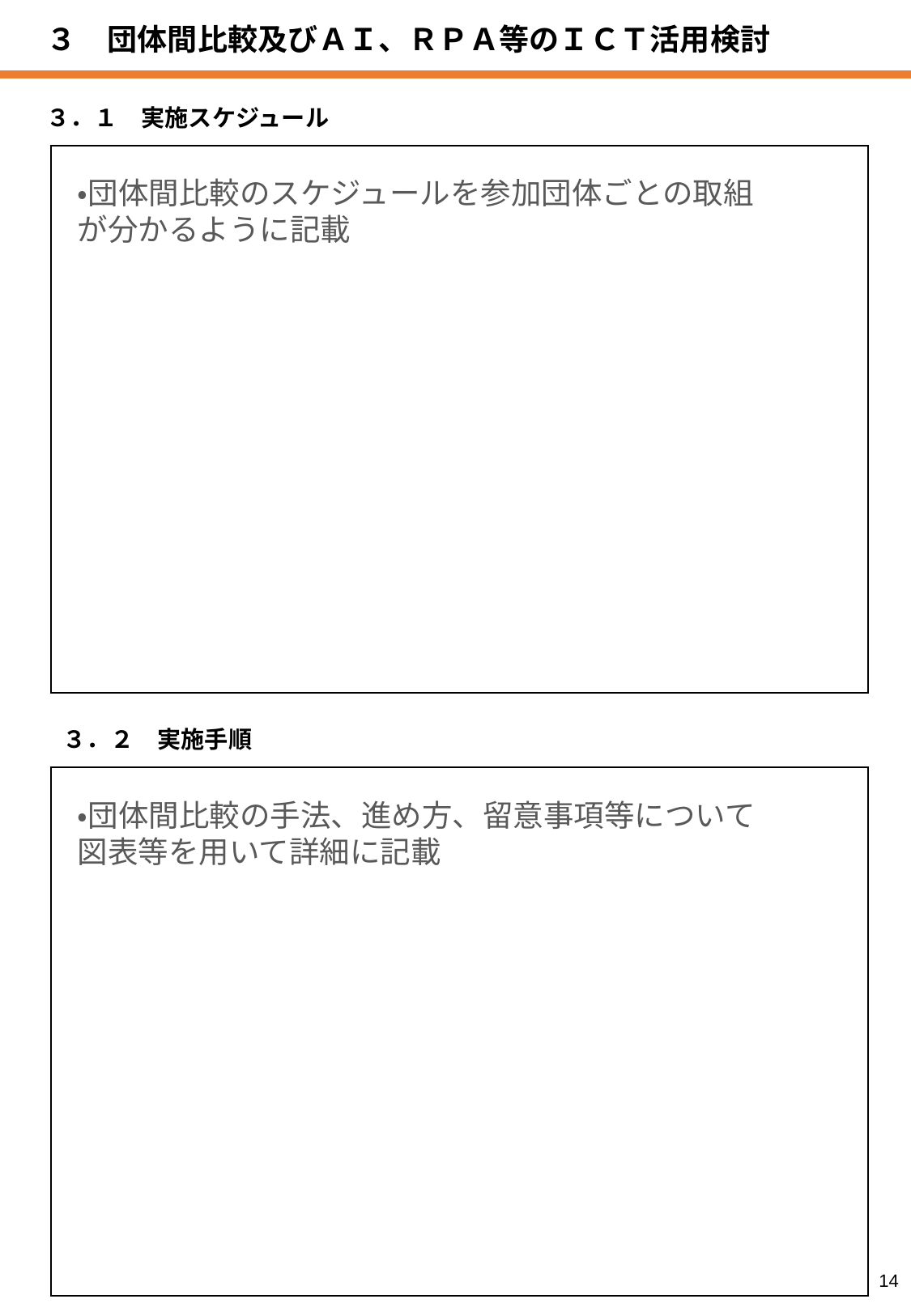

３　団体間比較及びＡＩ、ＲＰＡ等のＩＣＴ活用検討
３．１　実施スケジュール
|  |
| --- |
・団体間比較のスケジュールを参加団体ごとの取組が分かるように記載
３．２　実施手順
|  |
| --- |
・団体間比較の手法、進め方、留意事項等について図表等を用いて詳細に記載
14